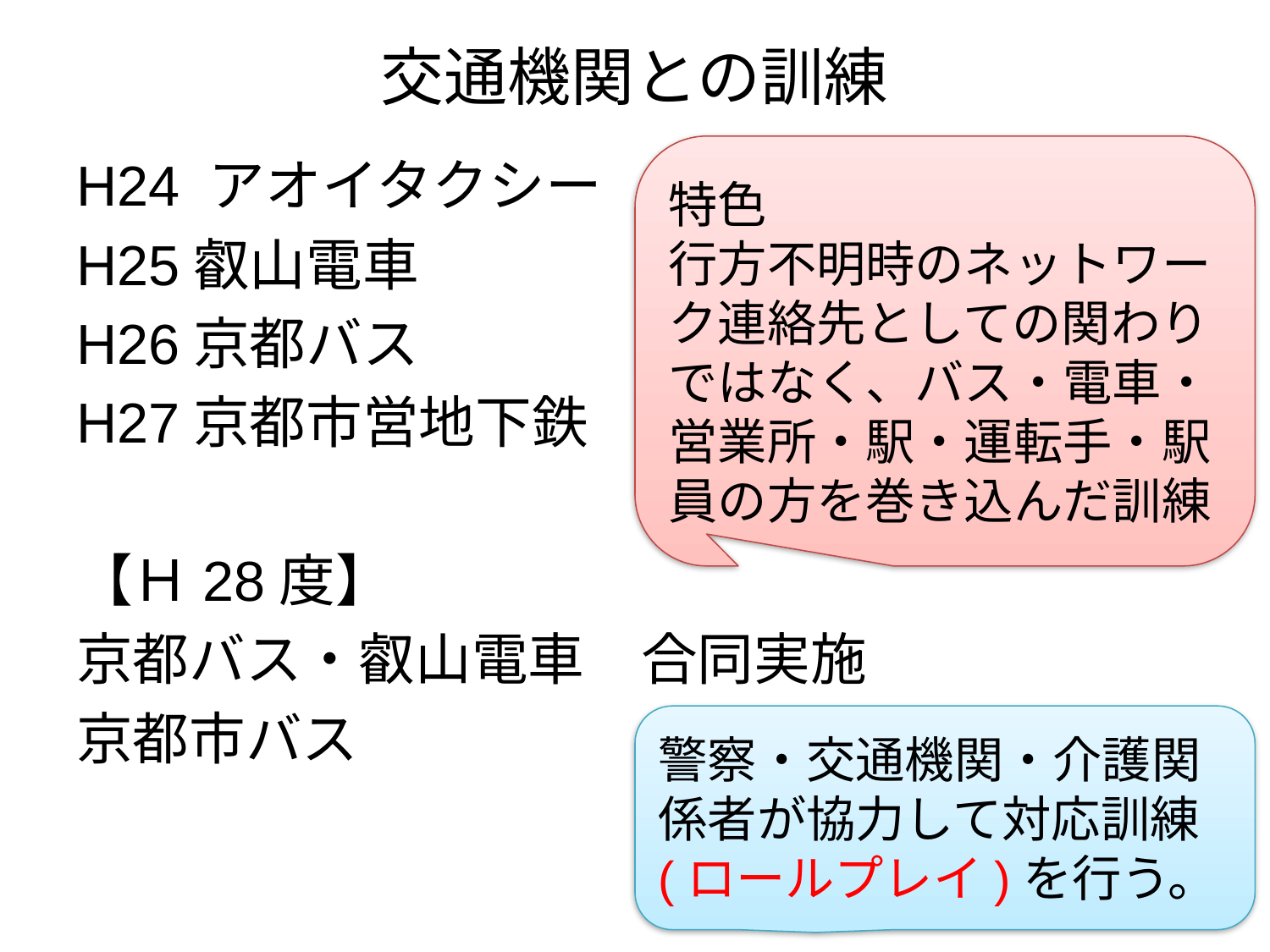

# 交通機関との訓練
特色
行方不明時のネットワーク連絡先としての関わりではなく、バス・電車・営業所・駅・運転手・駅員の方を巻き込んだ訓練
H24 アオイタクシー
H25叡山電車
H26京都バス
H27京都市営地下鉄

【Ｈ28度】
京都バス・叡山電車　合同実施
京都市バス
警察・交通機関・介護関係者が協力して対応訓練(ロールプレイ)を行う。